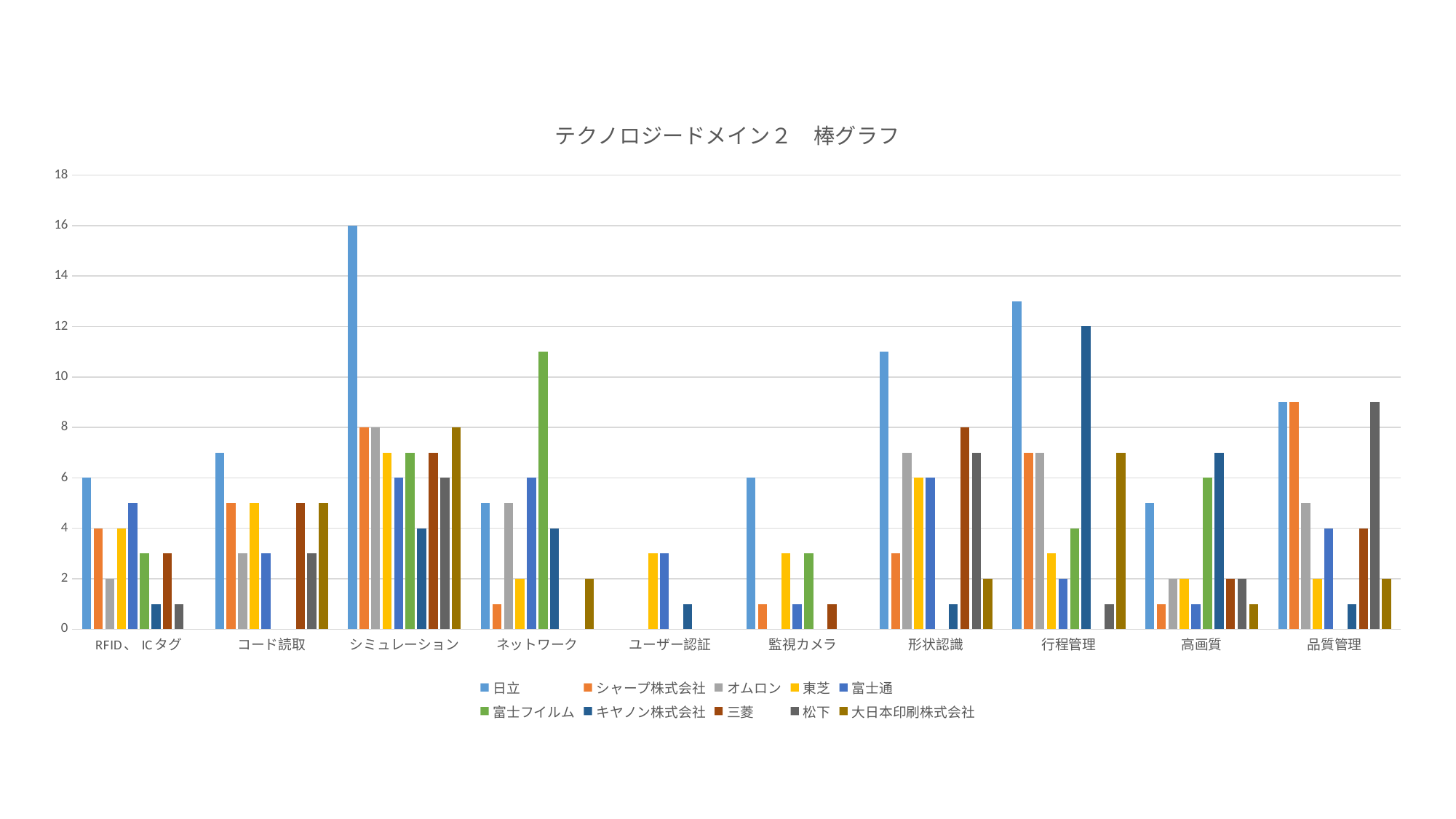

### Chart: テクノロジードメイン２　棒グラフ

| Category | 日立 | シャープ株式会社 | オムロン | 東芝 | 富士通 | 富士フイルム | キヤノン株式会社 | 三菱 | 松下 | 大日本印刷株式会社 |
|---|---|---|---|---|---|---|---|---|---|---|
| RFID、ICタグ | 6.0 | 4.0 | 2.0 | 4.0 | 5.0 | 3.0 | 1.0 | 3.0 | 1.0 | None |
| コード読取 | 7.0 | 5.0 | 3.0 | 5.0 | 3.0 | None | None | 5.0 | 3.0 | 5.0 |
| シミュレーション | 16.0 | 8.0 | 8.0 | 7.0 | 6.0 | 7.0 | 4.0 | 7.0 | 6.0 | 8.0 |
| ネットワーク | 5.0 | 1.0 | 5.0 | 2.0 | 6.0 | 11.0 | 4.0 | None | None | 2.0 |
| ユーザー認証 | None | None | None | 3.0 | 3.0 | None | 1.0 | None | None | None |
| 監視カメラ | 6.0 | 1.0 | None | 3.0 | 1.0 | 3.0 | None | 1.0 | None | None |
| 形状認識 | 11.0 | 3.0 | 7.0 | 6.0 | 6.0 | None | 1.0 | 8.0 | 7.0 | 2.0 |
| 行程管理 | 13.0 | 7.0 | 7.0 | 3.0 | 2.0 | 4.0 | 12.0 | None | 1.0 | 7.0 |
| 高画質 | 5.0 | 1.0 | 2.0 | 2.0 | 1.0 | 6.0 | 7.0 | 2.0 | 2.0 | 1.0 |
| 品質管理 | 9.0 | 9.0 | 5.0 | 2.0 | 4.0 | None | 1.0 | 4.0 | 9.0 | 2.0 |